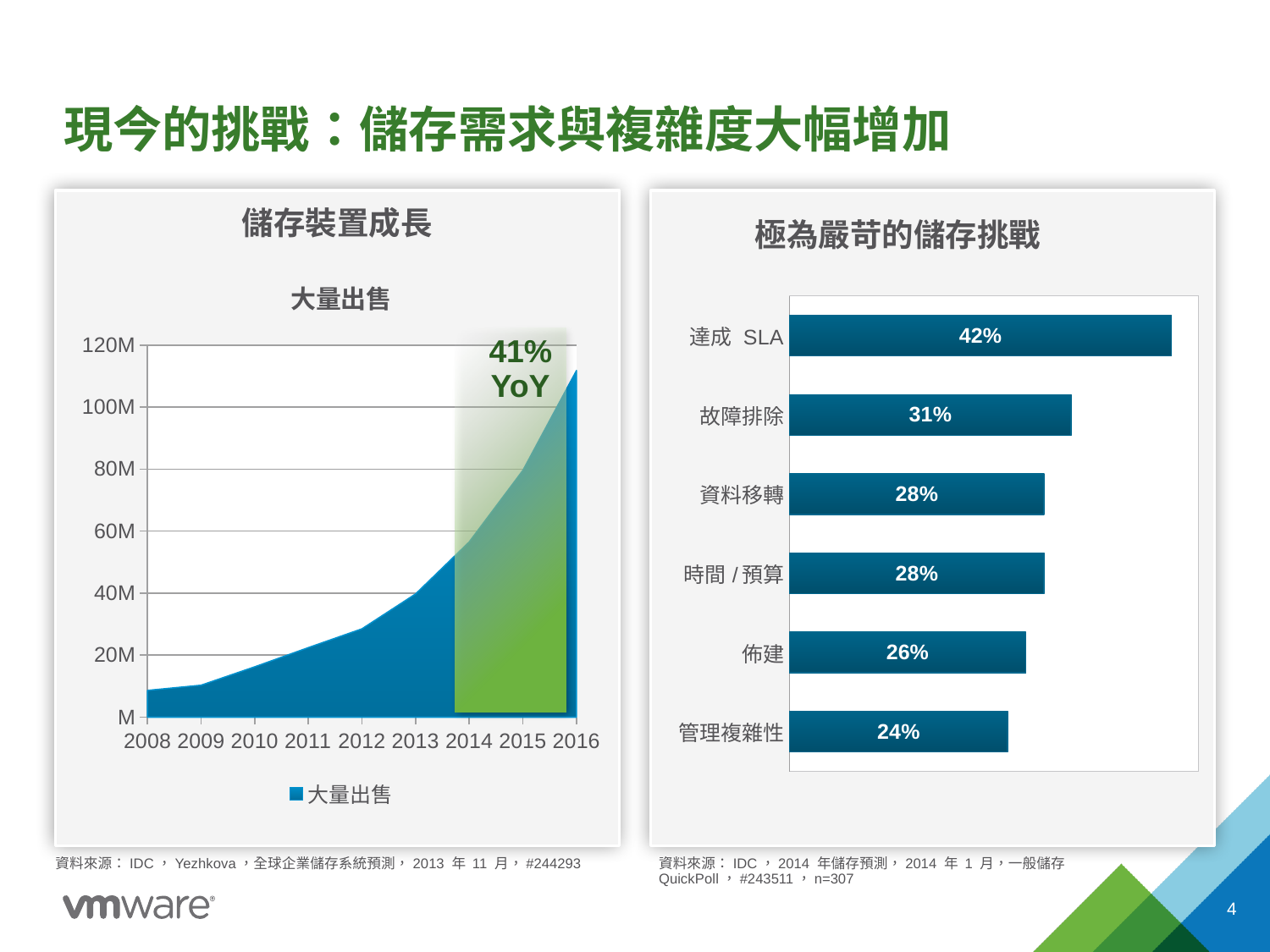

# 現今的挑戰：儲存需求與複雜度大幅增加

儲存裝置成長

### Chart: 大量出售

| Category | 大量出售 |
|---|---|
| 2008 | 8635680.16596603 |
| 2009 | 10304014.6458438 |
| 2010 | 16242833.0115601 |
| 2011 | 22431603.1093831 |
| 2012 | 28493934.0995259 |
| 2013 | 39747103.3281088 |
| 2014 | 56497701.0087267 |
| 2015 | 79606004.0807461 |
| 2016 | 111826671.921247 |
資料來源：IDC，Yezhkova，全球企業儲存系統預測，2013 年 11 月，#244293

### Chart: 極為嚴苛的儲存挑戰

| Category | Column1 |
|---|---|
| 管理複雜性 | 0.24 |
| 佈建 | 0.26 |
| 時間/預算 | 0.28 |
| 資料移轉 | 0.28 |
| 故障排除 | 0.31 |
| 達成 SLA | 0.42 |
41%
YoY
資料來源：IDC，2014 年儲存預測，2014 年 1 月，一般儲存 QuickPoll，#243511，n=307
4